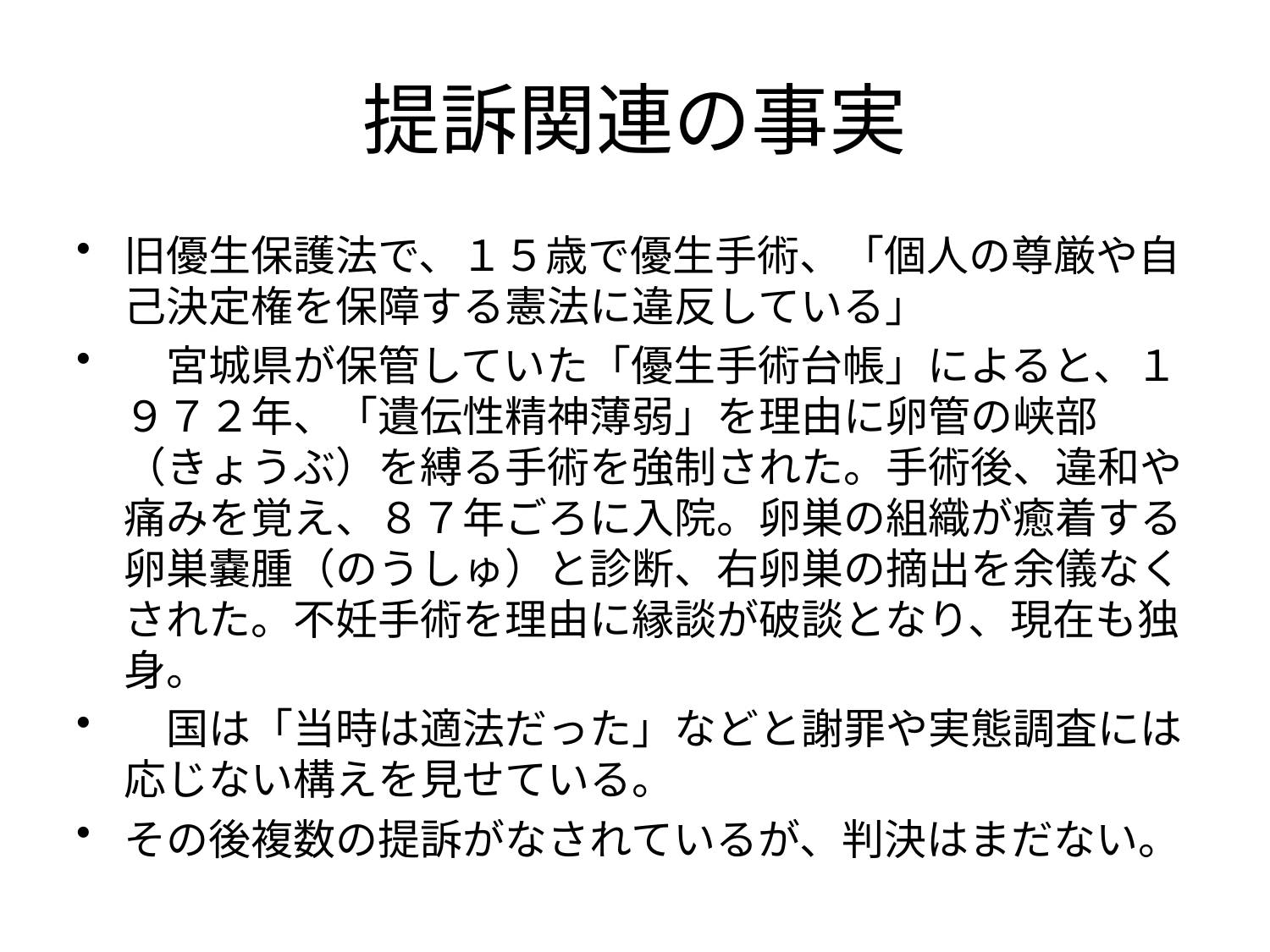

# 提訴関連の事実
旧優生保護法で、１５歳で優生手術、「個人の尊厳や自己決定権を保障する憲法に違反している」
　宮城県が保管していた「優生手術台帳」によると、１９７２年、「遺伝性精神薄弱」を理由に卵管の峡部（きょうぶ）を縛る手術を強制された。手術後、違和や痛みを覚え、８７年ごろに入院。卵巣の組織が癒着する卵巣嚢腫（のうしゅ）と診断、右卵巣の摘出を余儀なくされた。不妊手術を理由に縁談が破談となり、現在も独身。
　国は「当時は適法だった」などと謝罪や実態調査には応じない構えを見せている。
その後複数の提訴がなされているが、判決はまだない。